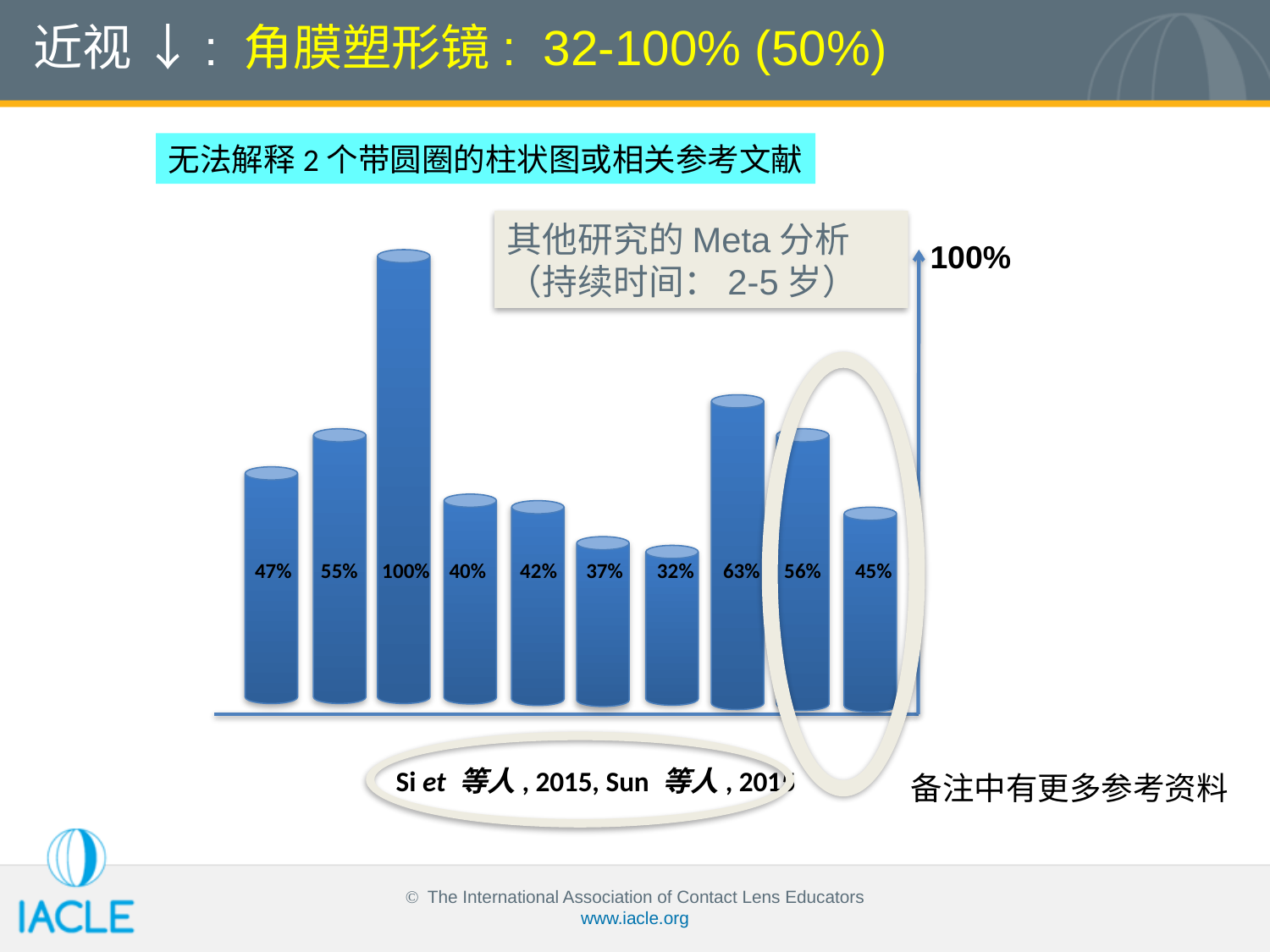

近视 ↓: 角膜塑形镜:  32-100% (50%)
无法解释2个带圆圈的柱状图或相关参考文献
其他研究的Meta分析（持续时间：2-5岁）
100%

47%      55%     100%    40%       42%      37%       32%      63%     56%       45%

Si et 等人, 2015, Sun 等人, 2015

备注中有更多参考资料